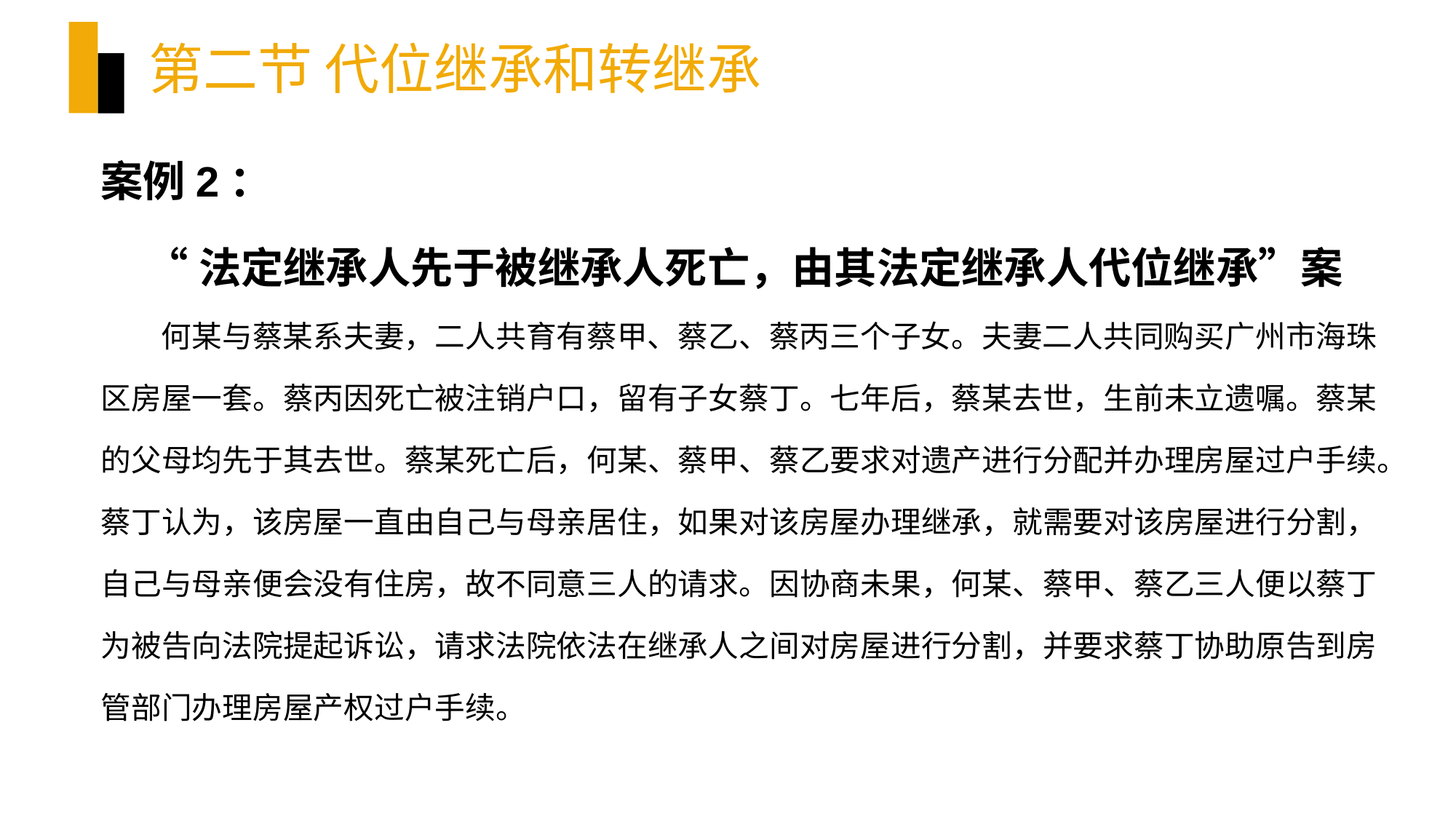

# 第二节 代位继承和转继承
案例2：
“法定继承人先于被继承人死亡，由其法定继承人代位继承”案
何某与蔡某系夫妻，二人共育有蔡甲、蔡乙、蔡丙三个子女。夫妻二人共同购买广州市海珠区房屋一套。蔡丙因死亡被注销户口，留有子女蔡丁。七年后，蔡某去世，生前未立遗嘱。蔡某的父母均先于其去世。蔡某死亡后，何某、蔡甲、蔡乙要求对遗产进行分配并办理房屋过户手续。蔡丁认为，该房屋一直由自己与母亲居住，如果对该房屋办理继承，就需要对该房屋进行分割，自己与母亲便会没有住房，故不同意三人的请求。因协商未果，何某、蔡甲、蔡乙三人便以蔡丁为被告向法院提起诉讼，请求法院依法在继承人之间对房屋进行分割，并要求蔡丁协助原告到房管部门办理房屋产权过户手续。